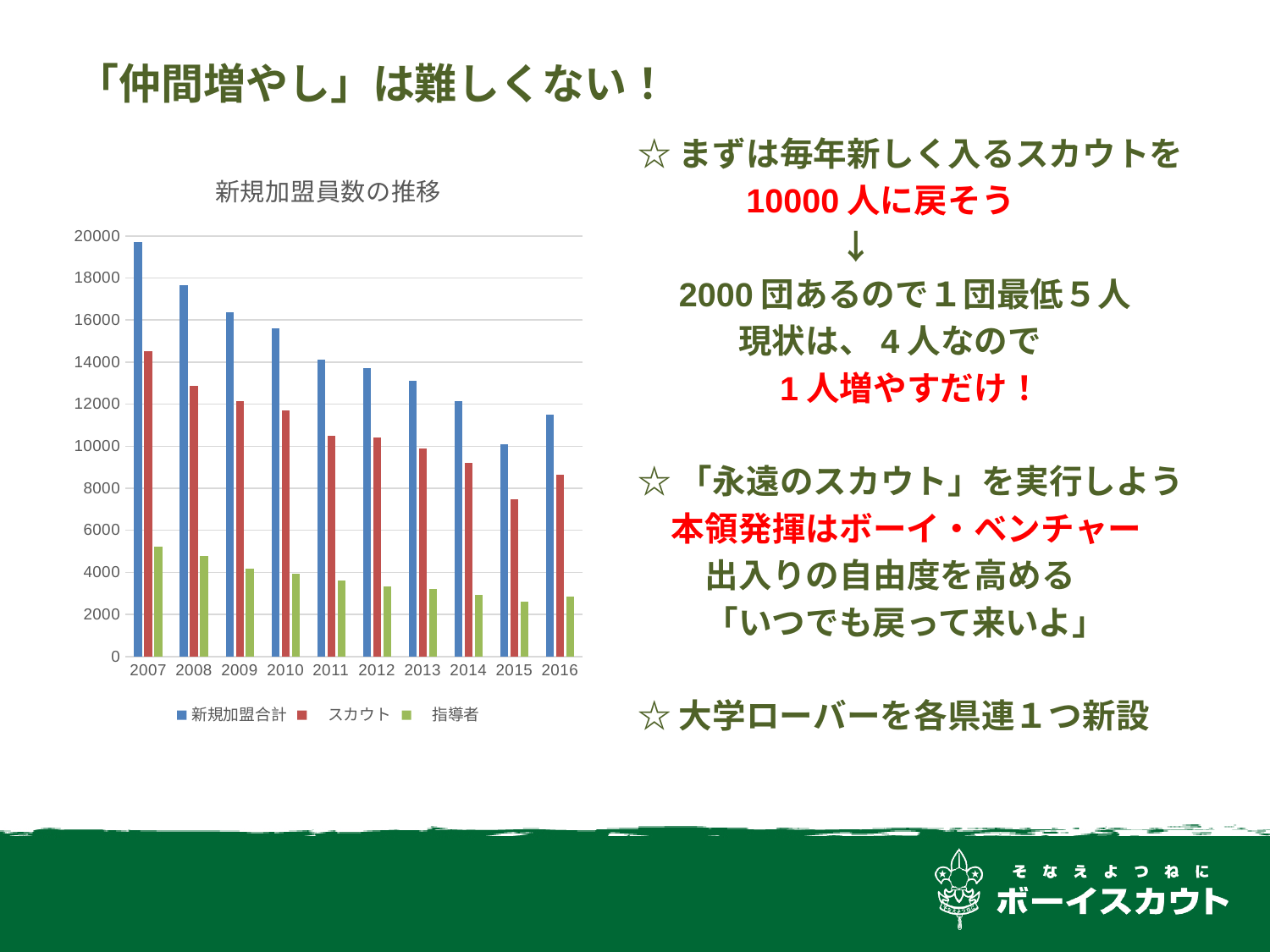

「仲間増やし」は難しくない！
☆まずは毎年新しく入るスカウトを
　　　10000人に戻そう
　　　　　　↓
　2000団あるので１団最低５人
　　　現状は、4人なので
　　　　1人増やすだけ！

☆「永遠のスカウト」を実行しよう
　本領発揮はボーイ・ベンチャー
　　出入りの自由度を高める
　　「いつでも戻って来いよ」

☆大学ローバーを各県連１つ新設

### Chart: 新規加盟員数の推移

| Category | 新規加盟合計 | 　スカウト | 　指導者 |
|---|---|---|---|
| 2007 | 19714.0 | 14506.0 | 5208.0 |
| 2008 | 17649.0 | 12872.0 | 4777.0 |
| 2009 | 16351.0 | 12155.0 | 4196.0 |
| 2010 | 15618.0 | 11683.0 | 3935.0 |
| 2011 | 14096.0 | 10491.0 | 3605.0 |
| 2012 | 13729.0 | 10401.0 | 3328.0 |
| 2013 | 13092.0 | 9874.0 | 3218.0 |
| 2014 | 12138.0 | 9204.0 | 2934.0 |
| 2015 | 10094.0 | 7474.0 | 2620.0 |
| 2016 | 11484.0 | 8630.0 | 2854.0 |